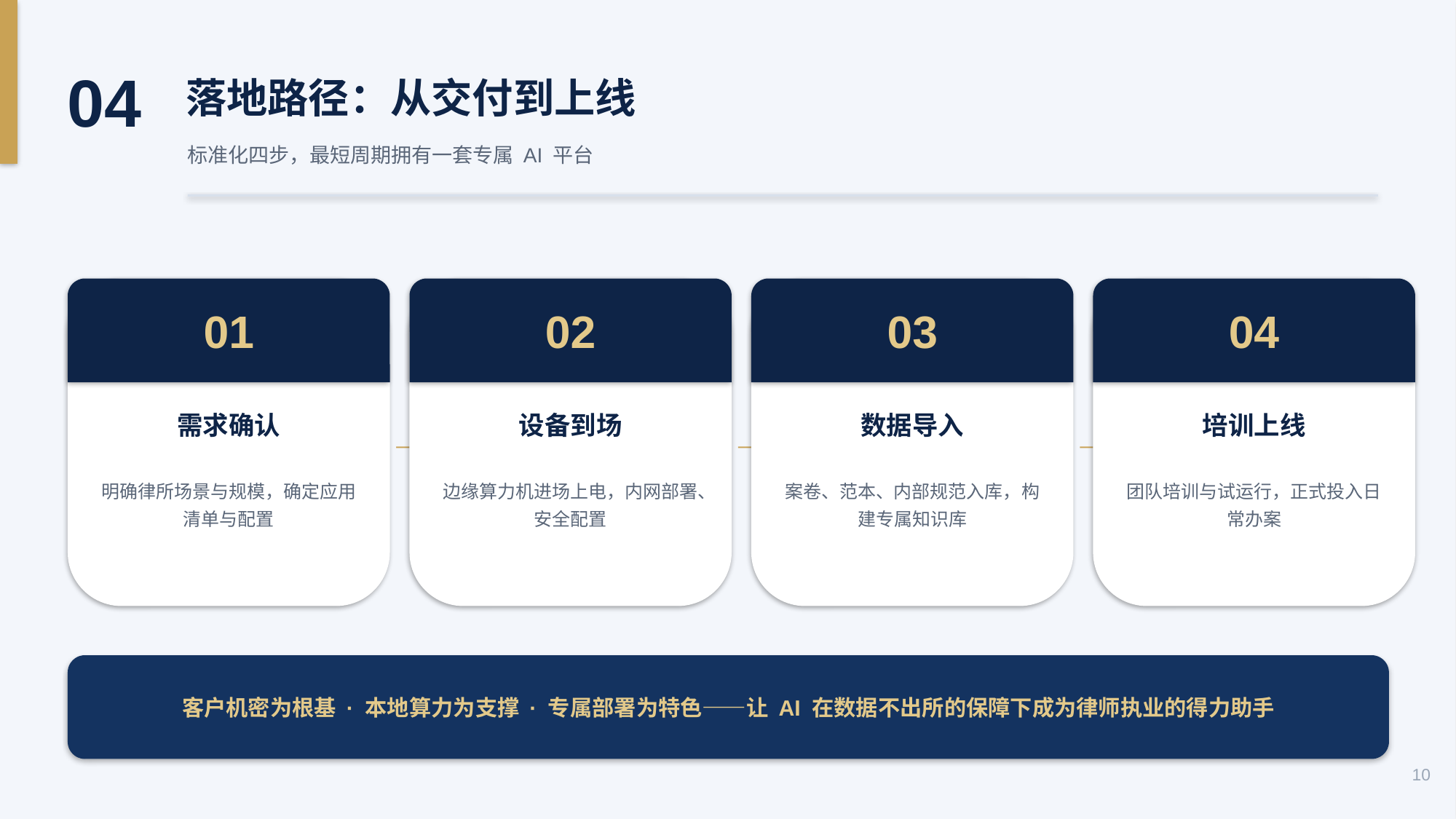

04
落地路径：从交付到上线
标准化四步，最短周期拥有一套专属 AI 平台

01

02

03

04
→
→
→
需求确认
设备到场
数据导入
培训上线
明确律所场景与规模，确定应用清单与配置
边缘算力机进场上电，内网部署、安全配置
案卷、范本、内部规范入库，构建专属知识库
团队培训与试运行，正式投入日常办案

客户机密为根基 · 本地算力为支撑 · 专属部署为特色——让 AI 在数据不出所的保障下成为律师执业的得力助手
10